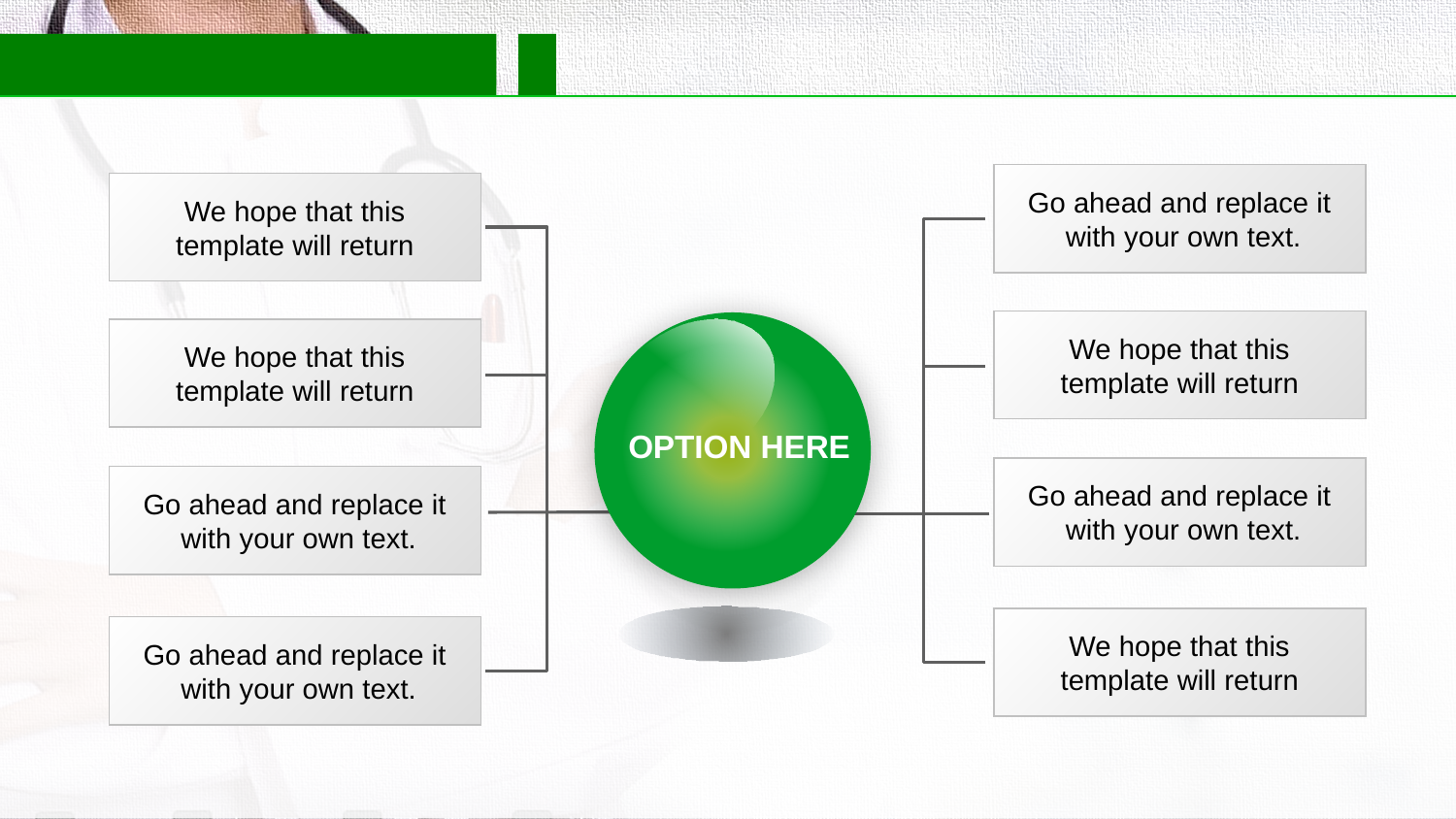

#
Go ahead and replace it
 with your own text.
We hope that this
 template will return

OPTION HERE
We hope that this
 template will return
We hope that this
 template will return
1）发票分
析步骤：
Go ahead and replace it
 with your own text.
Go ahead and replace it
 with your own text.

We hope that this
 template will return
Go ahead and replace it
 with your own text.